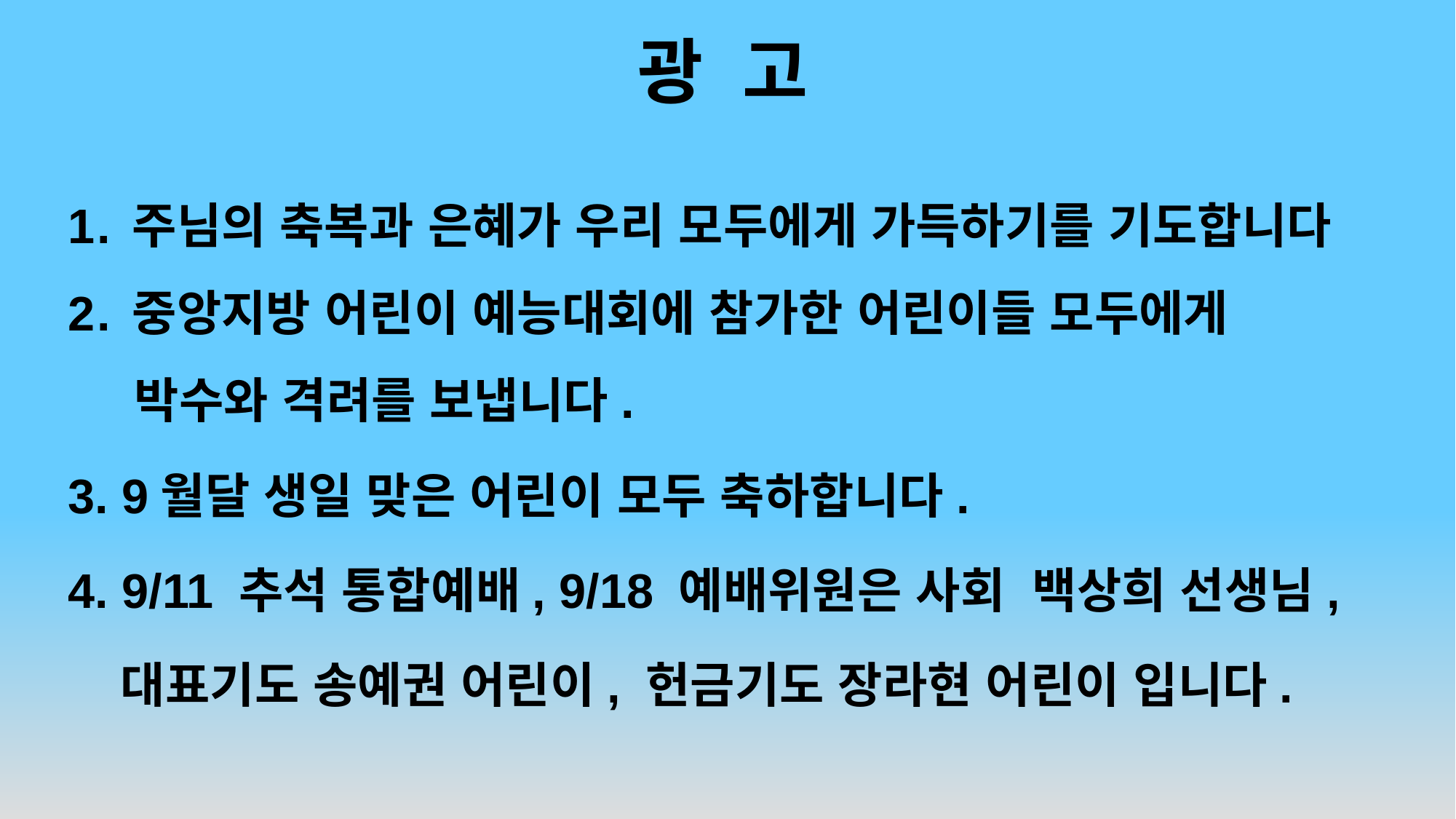

# 광  고
주님의 축복과 은혜가 우리 모두에게 가득하기를 기도합니다
중앙지방 어린이 예능대회에 참가한 어린이들 모두에게
    박수와 격려를 보냅니다.
3. 9월달 생일 맞은 어린이 모두 축하합니다.
4. 9/11 추석 통합예배, 9/18 예배위원은 사회  백상희 선생님,
   대표기도 송예권 어린이, 헌금기도 장라현 어린이 입니다.